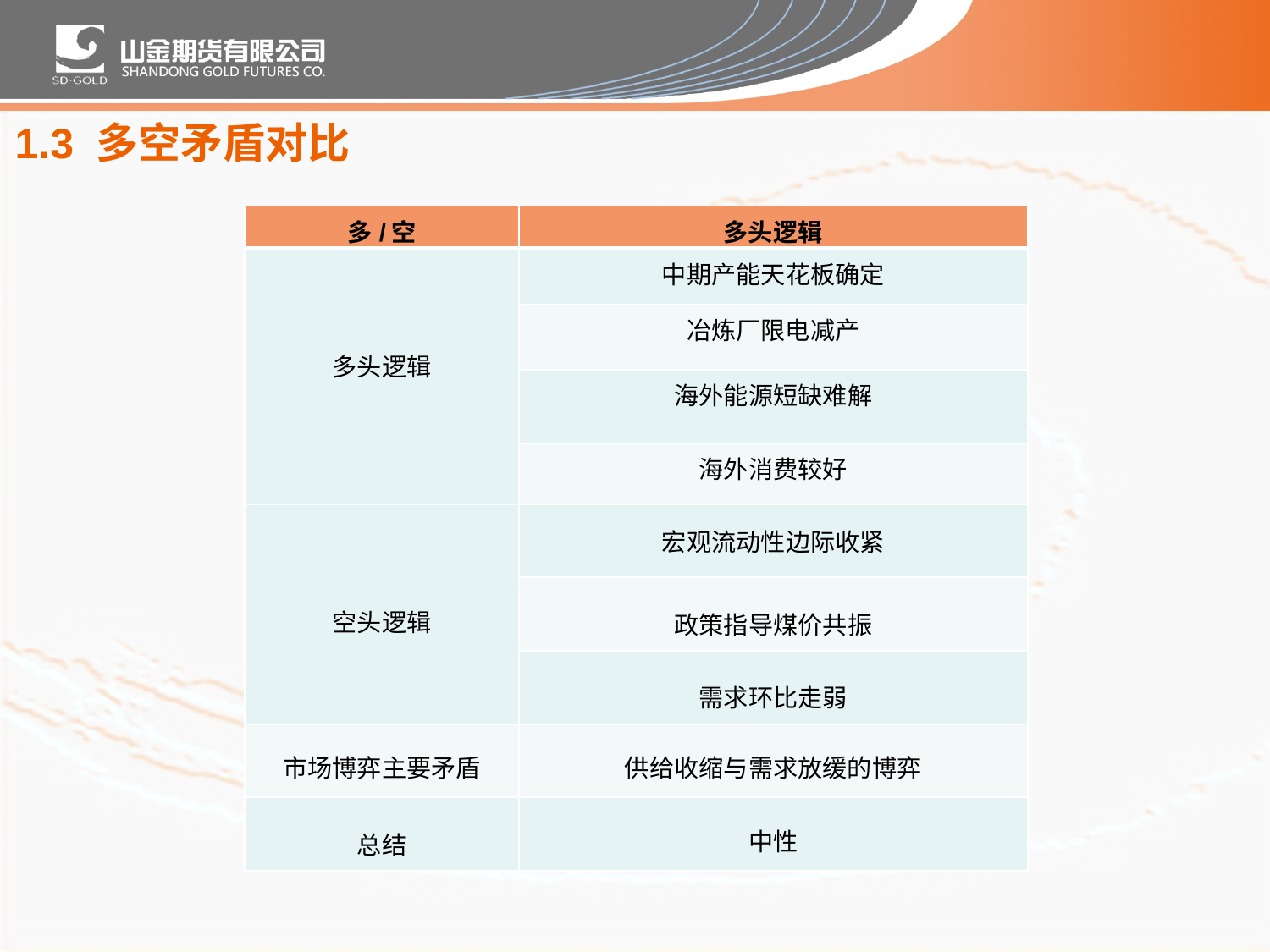

1.3 多空矛盾对比
| 多/空 | 多头逻辑 |
| --- | --- |
| 多头逻辑 | 中期产能天花板确定 |
|  | 冶炼厂限电减产 |
|  | 海外能源短缺难解 |
|  | 海外消费较好 |
| 空头逻辑 | 宏观流动性边际收紧 |
|  | 政策指导煤价共振 |
|  | 需求环比走弱 |
| 市场博弈主要矛盾 | 供给收缩与需求放缓的博弈 |
| 总结 | 中性 |